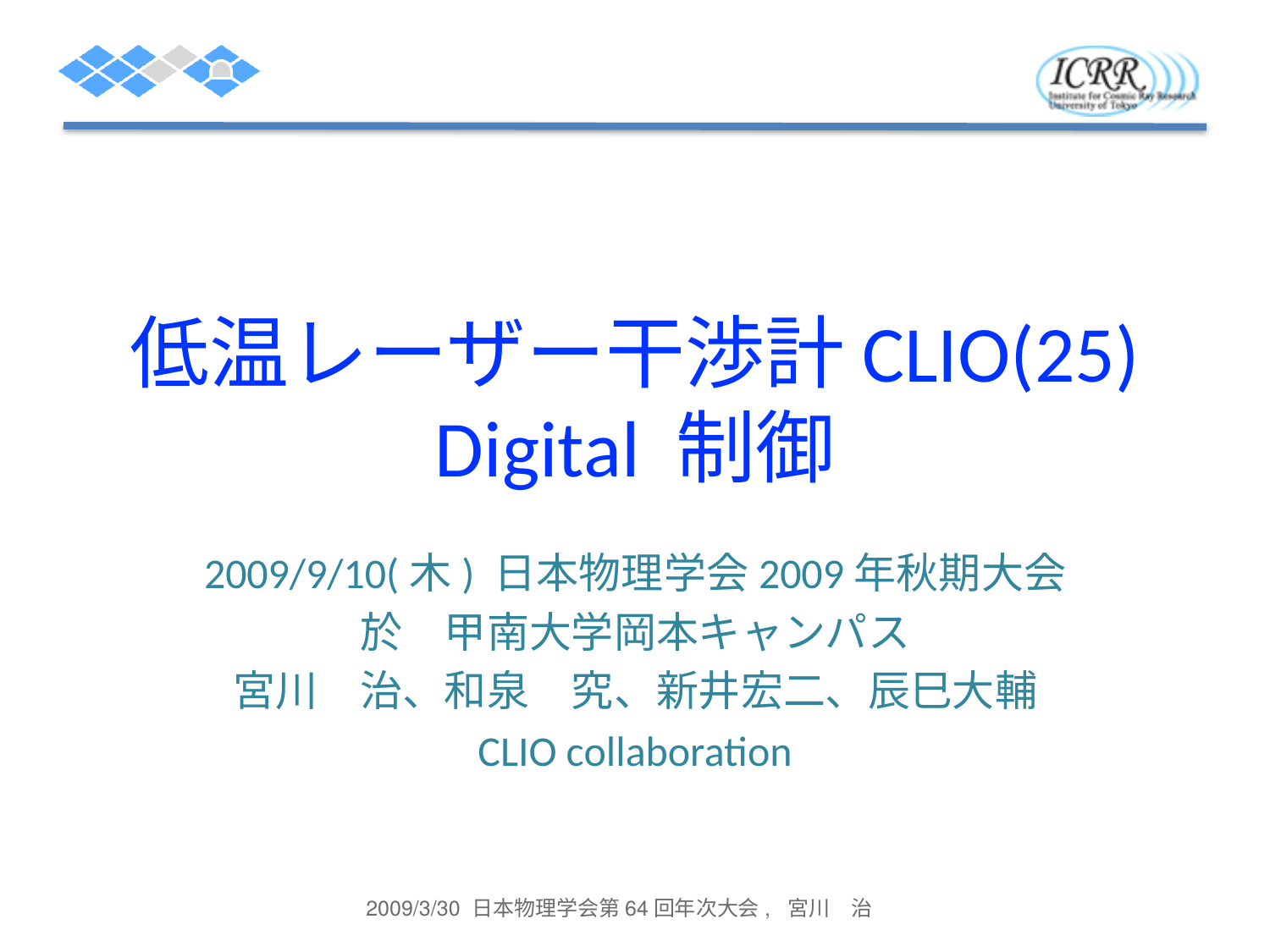

# 低温レーザー干渉計CLIO(25) Digital 制御
2009/9/10(木) 日本物理学会2009年秋期大会
於　甲南大学岡本キャンパス
宮川　治、和泉　究、新井宏二、辰巳大輔
CLIO collaboration

2009/3/30 日本物理学会第64回年次大会,  宮川　治